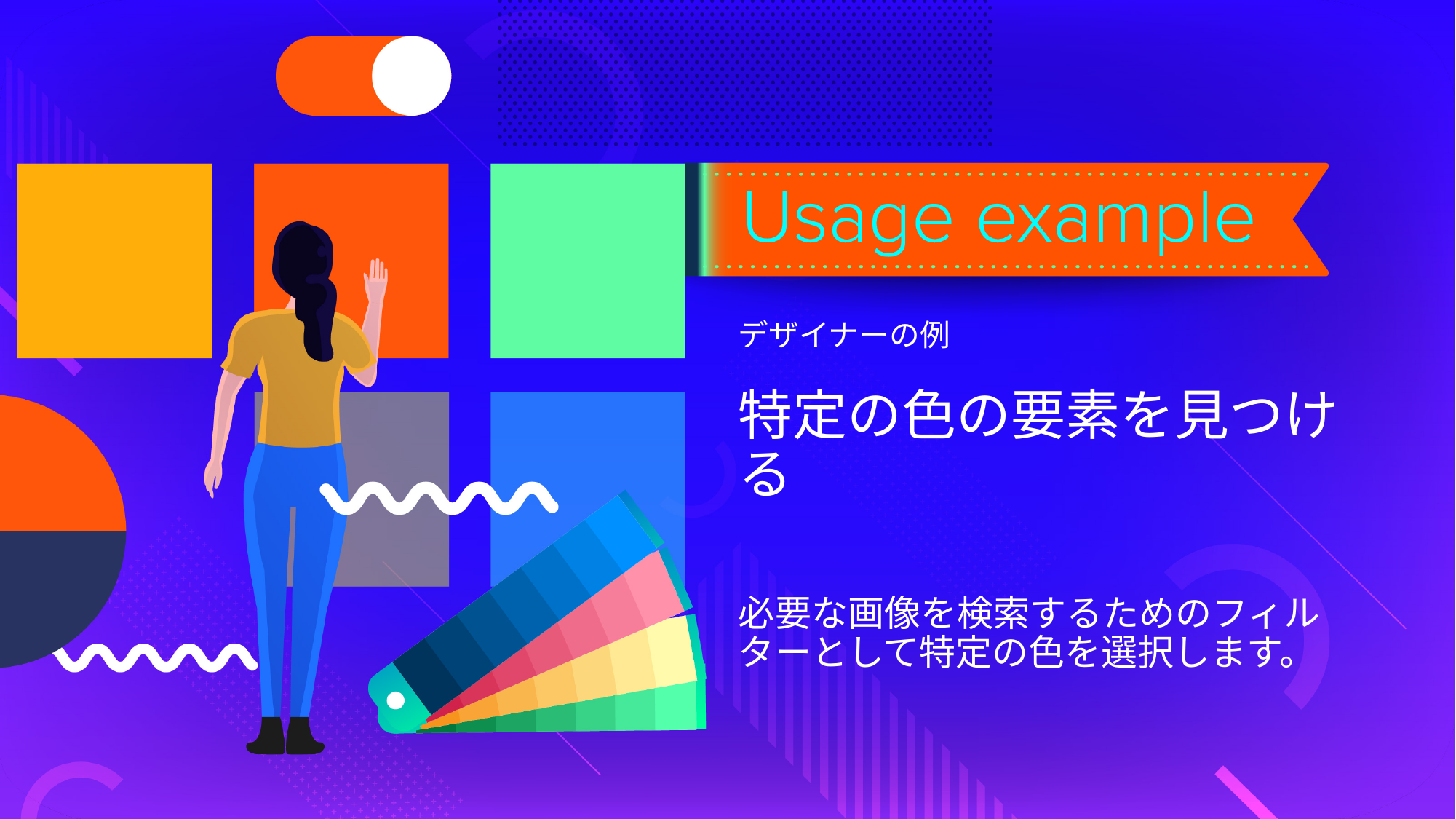

デザイナーの例
特定の色の要素を見つける

必要な画像を検索するためのフィルターとして特定の色を選択します。